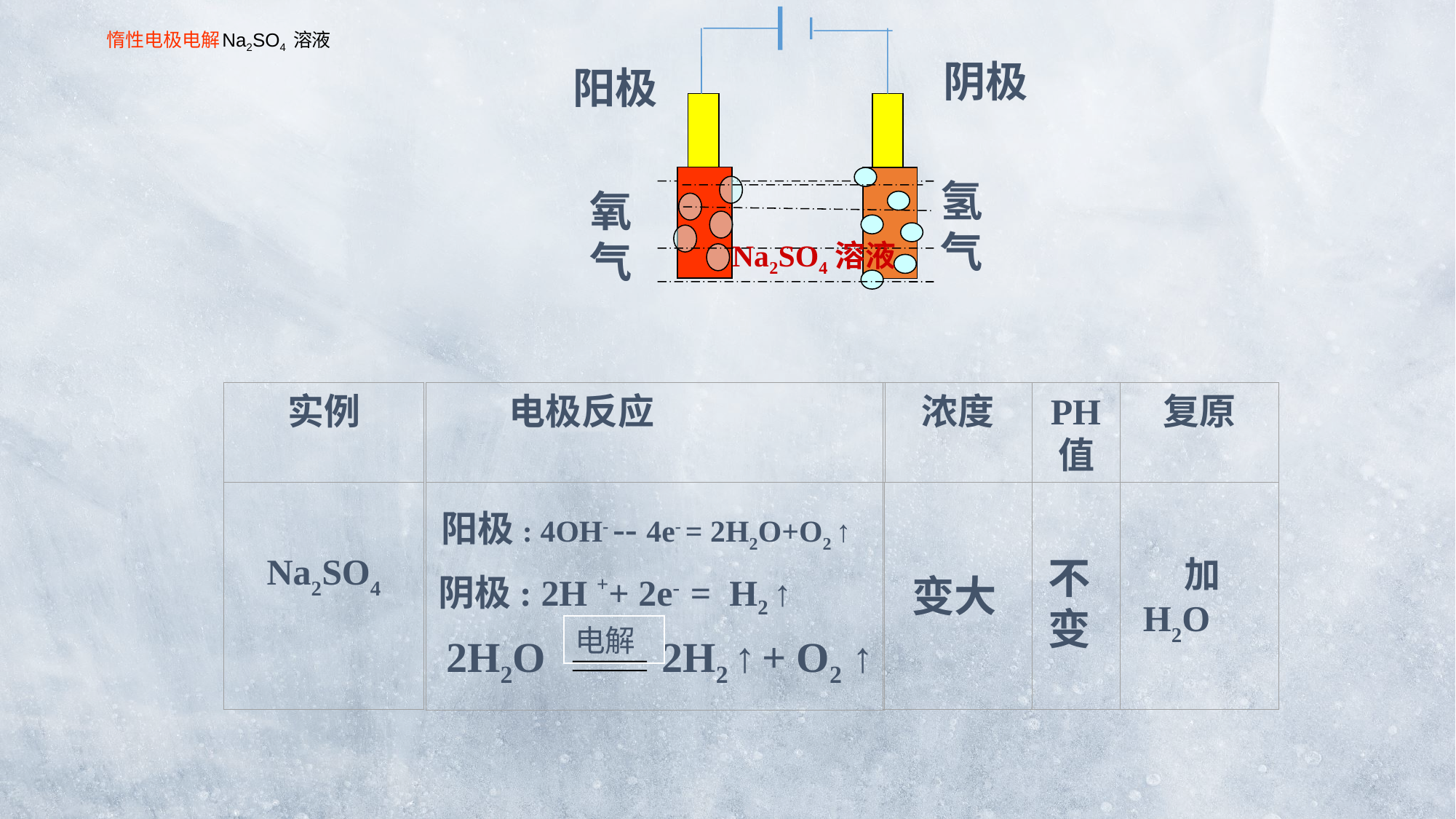

# 惰性电极电解Na2SO4 溶液

阴极
阳极

氢
气

氧气

Na2SO4溶液

实例

电极反应

浓度

PH值

复原

Na2SO4

阳极: 4OH- -- 4e- = 2H2O+O2 ↑
不
变
    加
H2O

阴极: 2H ++ 2e-  =  H2 ↑
变大
电解

2H2O           2H2 ↑ + O2 ↑